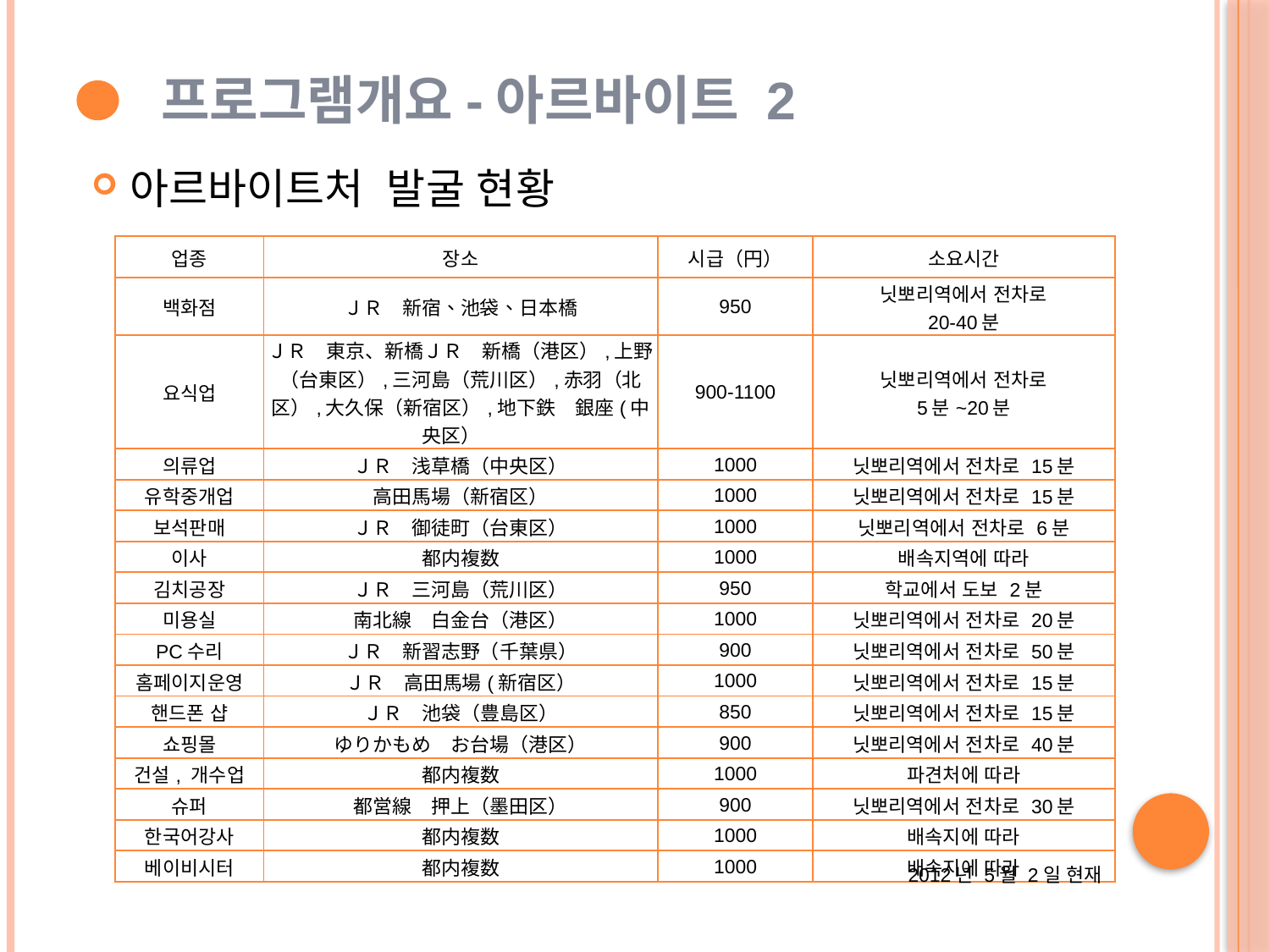

프로그램개요-아르바이트 2

아르바이트처  발굴 현황

| 업종 | 장소 | 시급（円） | 소요시간 |
| --- | --- | --- | --- |
| 백화점 | ＪＲ　新宿、池袋、日本橋 | 950 | 닛뽀리역에서 전차로 20-40분 |
| 요식업 | ＪＲ　東京、新橋ＪＲ　新橋（港区）,上野（台東区）,三河島（荒川区）,赤羽（北区）,大久保（新宿区）,地下鉄　銀座(中央区） | 900-1100 | 닛뽀리역에서 전차로 5분~20분 |
| 의류업 | ＪＲ　浅草橋（中央区） | 1000 | 닛뽀리역에서 전차로 15분 |
| 유학중개업 | 高田馬場（新宿区） | 1000 | 닛뽀리역에서 전차로 15분 |
| 보석판매 | ＪＲ　御徒町（台東区） | 1000 | 닛뽀리역에서 전차로 6분 |
| 이사 | 都内複数 | 1000 | 배속지역에 따라 |
| 김치공장 | ＪＲ　三河島（荒川区） | 950 | 학교에서 도보 2분 |
| 미용실 | 南北線　白金台（港区） | 1000 | 닛뽀리역에서 전차로 20분 |
| PC수리 | ＪＲ　新習志野（千葉県） | 900 | 닛뽀리역에서 전차로 50분 |
| 홈페이지운영 | ＪＲ　高田馬場(新宿区） | 1000 | 닛뽀리역에서 전차로 15분 |
| 핸드폰 샵 | ＪＲ　池袋（豊島区） | 850 | 닛뽀리역에서 전차로 15분 |
| 쇼핑몰 | ゆりかもめ　お台場（港区） | 900 | 닛뽀리역에서 전차로 40분 |
| 건설, 개수업 | 都内複数 | 1000 | 파견처에 따라 |
| 슈퍼 | 都営線　押上（墨田区） | 900 | 닛뽀리역에서 전차로 30분 |
| 한국어강사 | 都内複数 | 1000 | 배속지에 따라 |
| 베이비시터 | 都内複数 | 1000 | 배속지에 따라 |
2012년 5월 2일 현재